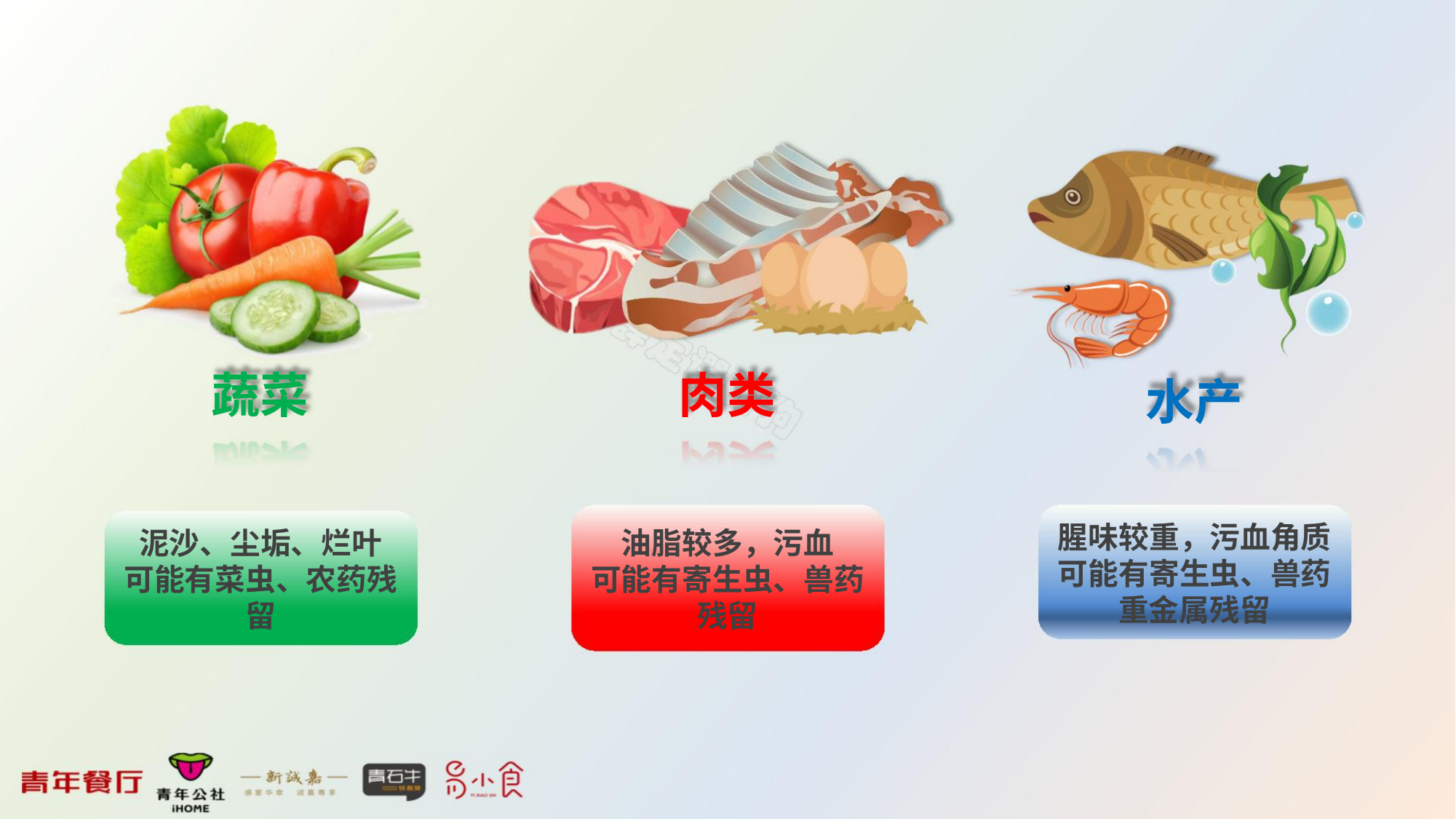

蔬菜
肉类
水产
腥味较重，污血角质
可能有寄生虫、兽药
重金属残留
泥沙、尘垢、烂叶
可能有菜虫、农药残
留
油脂较多，污血
可能有寄生虫、兽药
残留